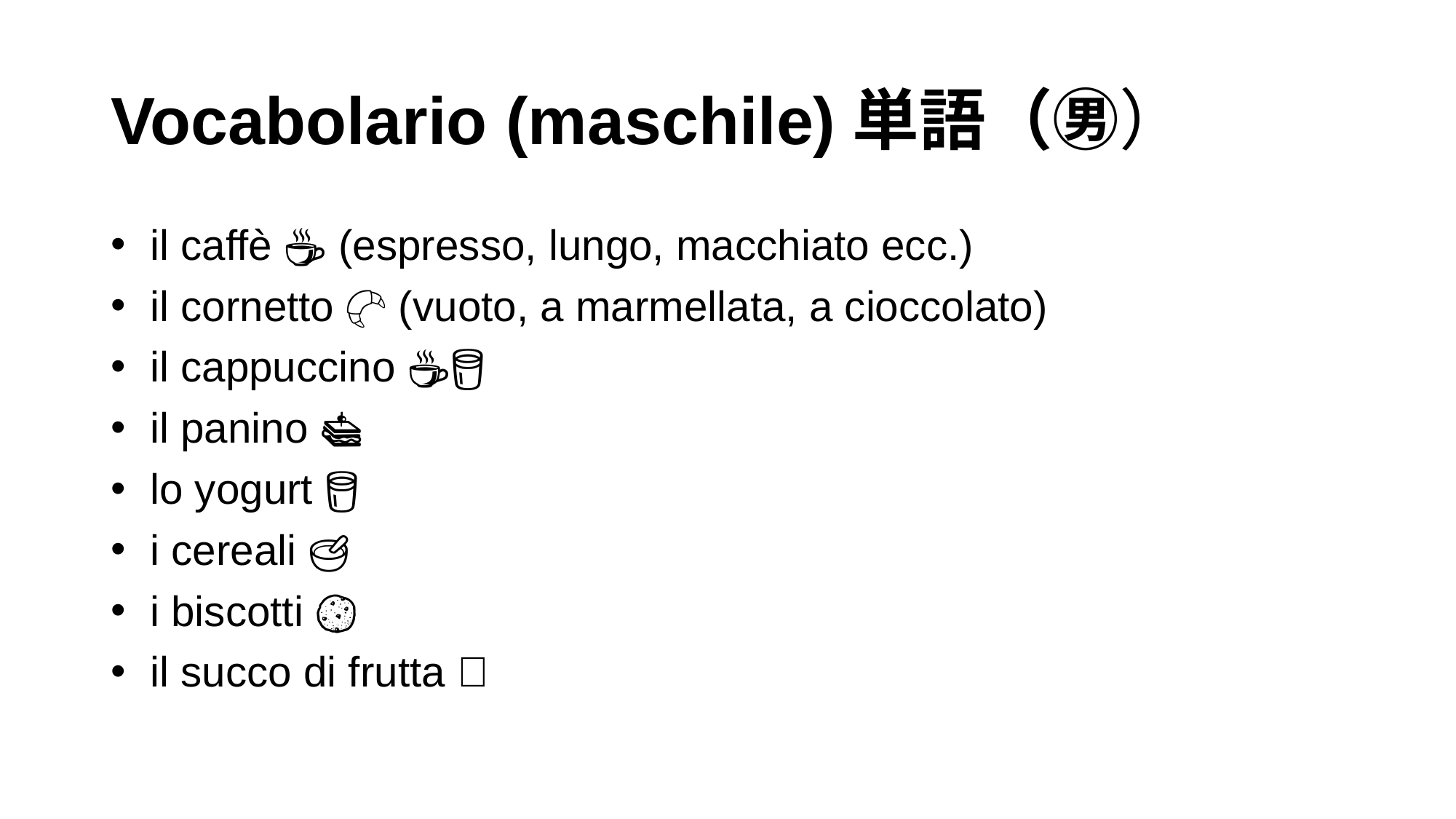

# Vocabolario (maschile)単語（㊚）
 il caffè ☕ (espresso, lungo, macchiato ecc.)
 il cornetto 🥐 (vuoto, a marmellata, a cioccolato)
 il cappuccino ☕🥛
 il panino 🥪
 lo yogurt 🥛
 i cereali 🥣
 i biscotti 🍪
 il succo di frutta 🧃